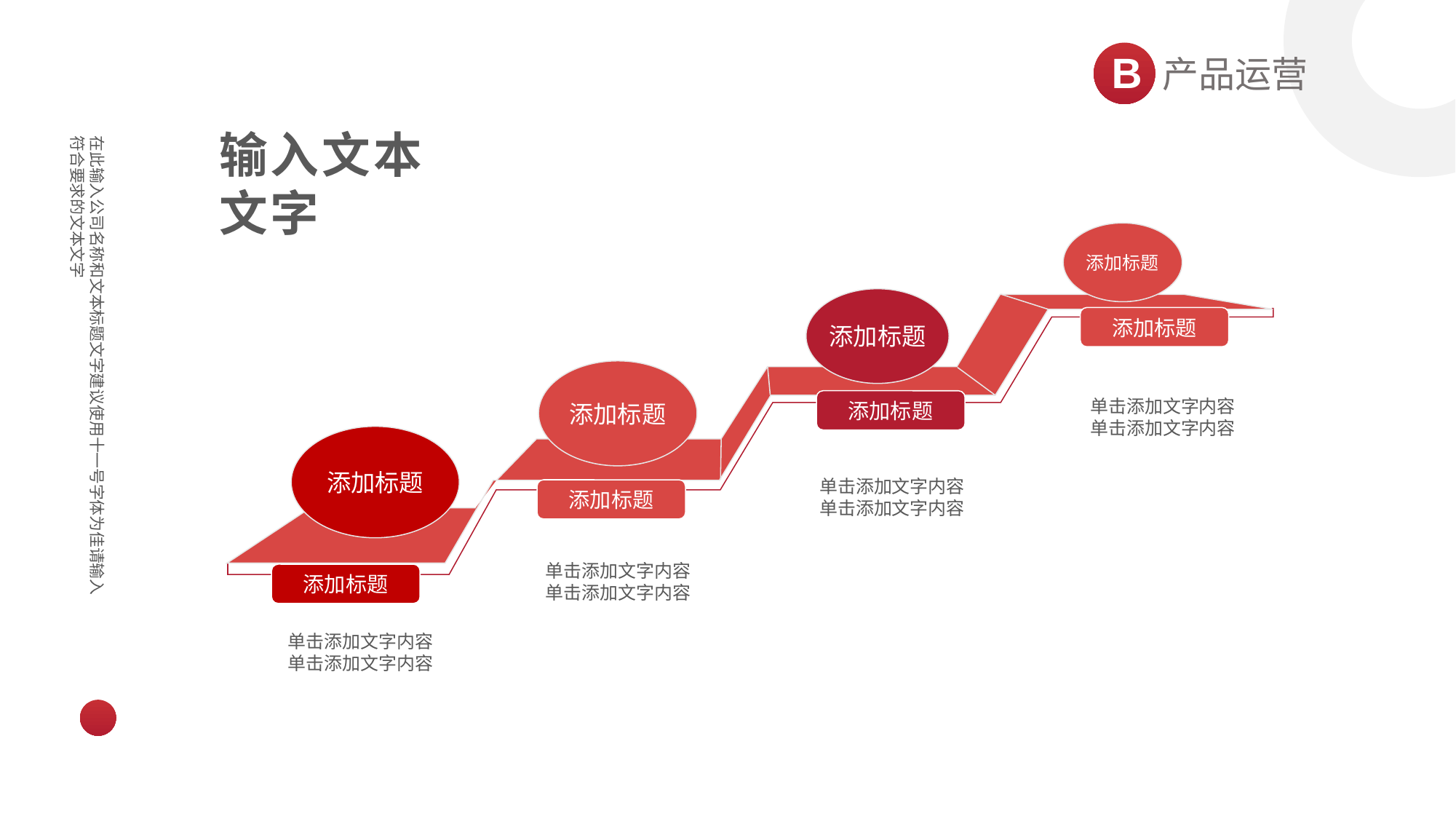

B

产品运营
输入文本
文字
添加标题
添加标题

添加标题

添加标题

单击添加文字内容
单击添加文字内容
添加标题
添加标题

单击添加文字内容
单击添加文字内容
添加标题
单击添加文字内容
单击添加文字内容
添加标题
单击添加文字内容
单击添加文字内容
在此输入公司名称和文本标题文字建议使用十一号字体为佳请输入符合要求的文本文字